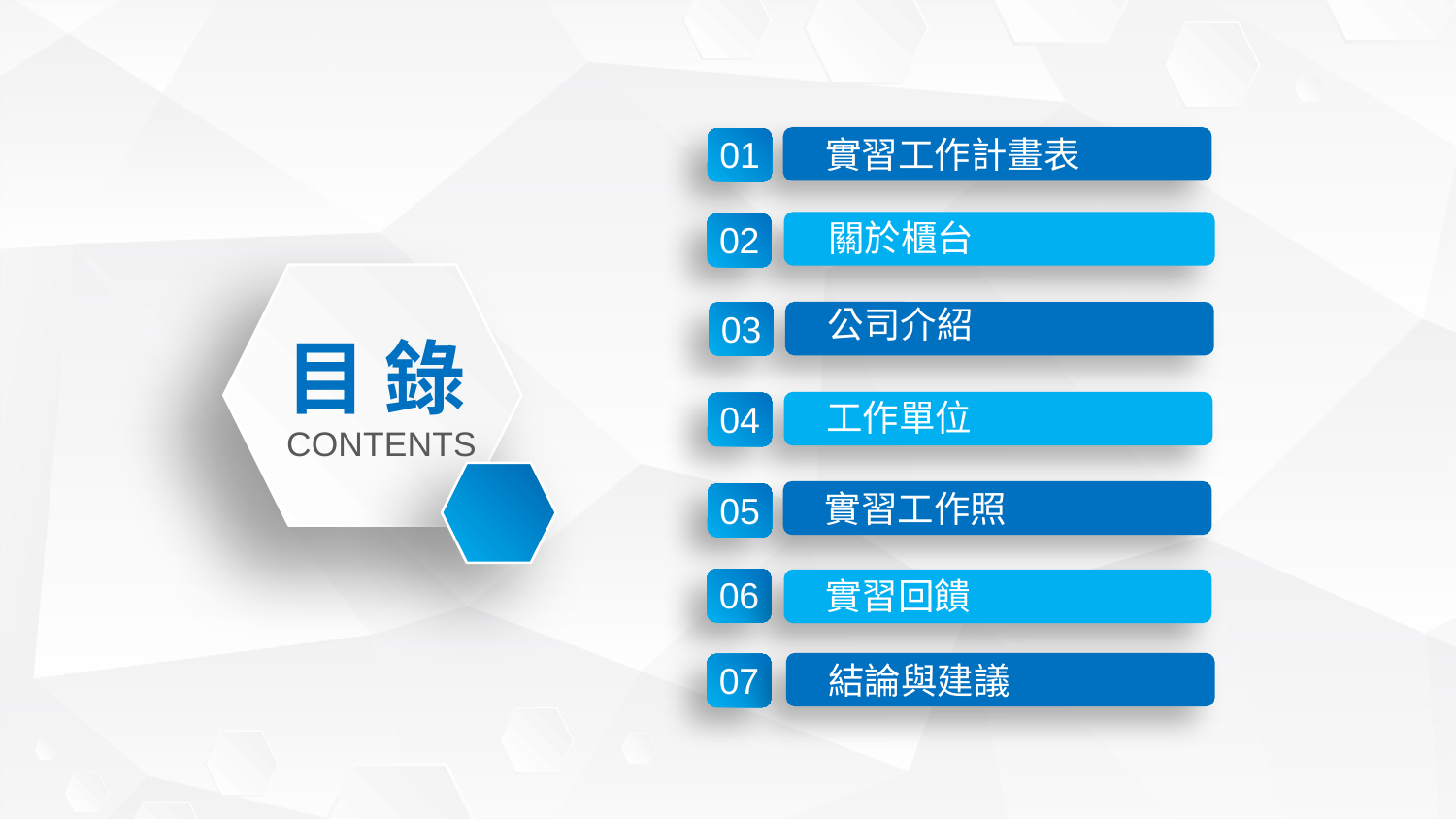

實習工作計畫表

01

關於櫃台

02

公司介紹

03

目 錄
工作單位

04

CONTENTS

實習工作照

05

實習回饋

06

結論與建議

07